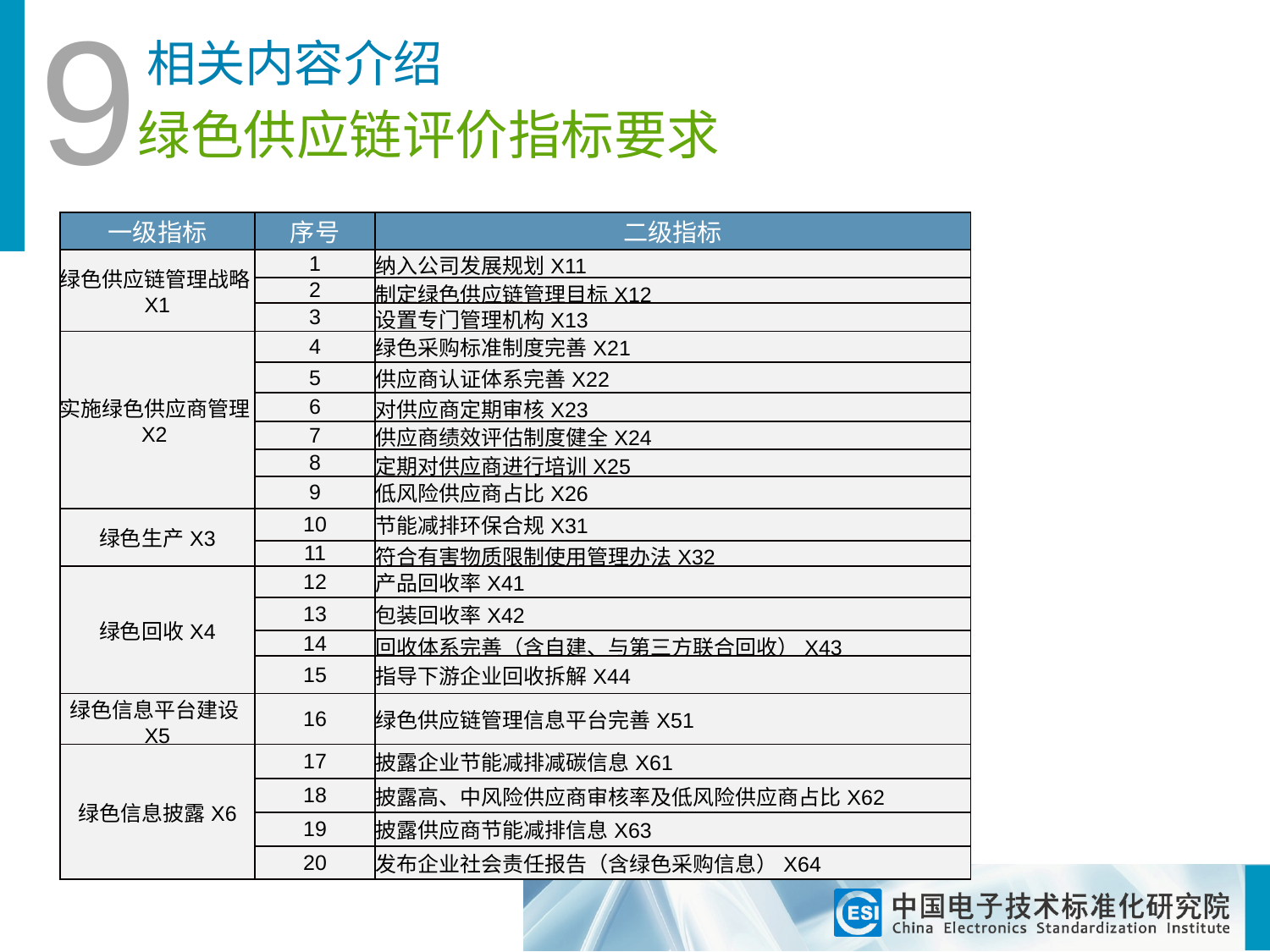

9
相关内容介绍
绿色供应链评价指标要求
| 一级指标 | 序号 | 二级指标 |
| --- | --- | --- |
| 绿色供应链管理战略X1 | 1 | 纳入公司发展规划X11 |
|  | 2 | 制定绿色供应链管理目标X12 |
|  | 3 | 设置专门管理机构X13 |
| 实施绿色供应商管理X2 | 4 | 绿色采购标准制度完善X21 |
|  | 5 | 供应商认证体系完善X22 |
|  | 6 | 对供应商定期审核X23 |
|  | 7 | 供应商绩效评估制度健全X24 |
|  | 8 | 定期对供应商进行培训X25 |
|  | 9 | 低风险供应商占比X26 |
| 绿色生产X3 | 10 | 节能减排环保合规X31 |
|  | 11 | 符合有害物质限制使用管理办法X32 |
| 绿色回收X4 | 12 | 产品回收率X41 |
|  | 13 | 包装回收率X42 |
|  | 14 | 回收体系完善（含自建、与第三方联合回收）X43 |
|  | 15 | 指导下游企业回收拆解X44 |
| 绿色信息平台建设X5 | 16 | 绿色供应链管理信息平台完善X51 |
| 绿色信息披露X6 | 17 | 披露企业节能减排减碳信息X61 |
|  | 18 | 披露高、中风险供应商审核率及低风险供应商占比X62 |
|  | 19 | 披露供应商节能减排信息X63 |
|  | 20 | 发布企业社会责任报告（含绿色采购信息）X64 |